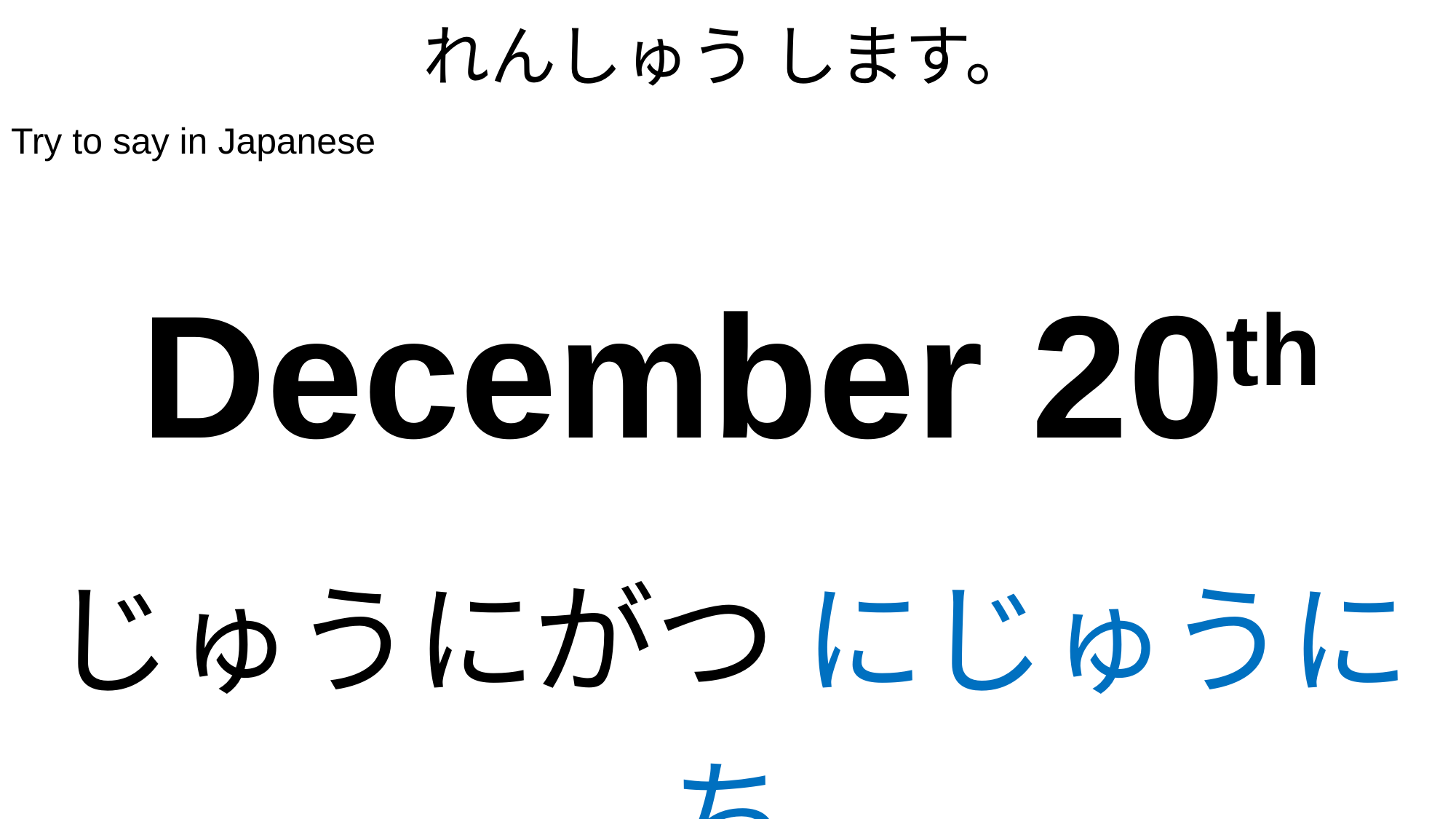

# れんしゅう します。
Try to say in Japanese
| December 20th |
| --- |
| じゅうにがつ にじゅうにち （じゅうがつ はつか） |